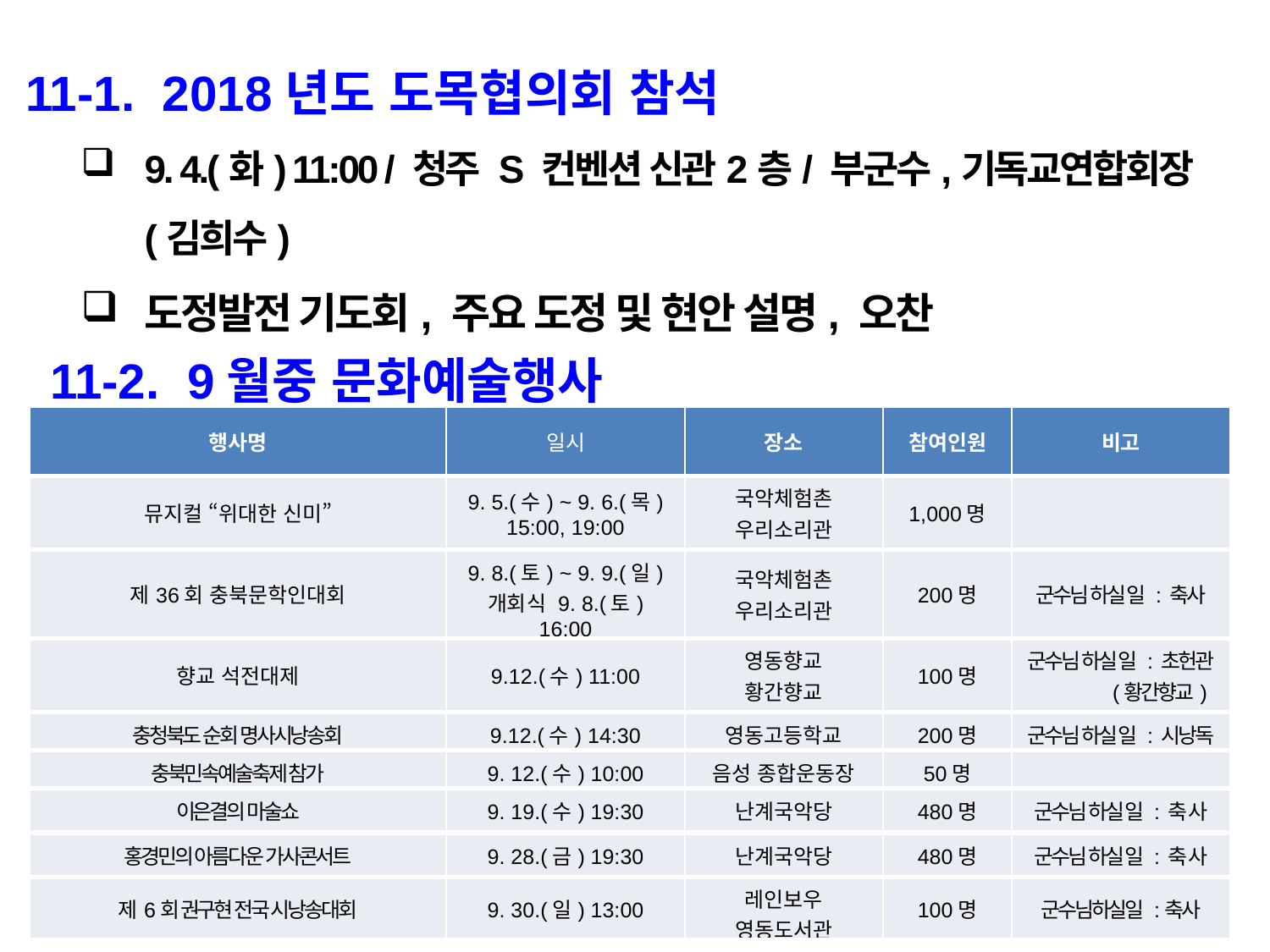

11-1.  2018년도 도목협의회 참석
9. 4.(화) 11:00 / 청주 S 컨벤션 신관2층/ 부군수,기독교연합회장(김희수)
도정발전 기도회, 주요 도정 및 현안 설명, 오찬
11-2.  9월중 문화예술행사
| 행사명 | 일시 | 장소 | 참여인원 | 비고 |
| --- | --- | --- | --- | --- |
| 뮤지컬 “위대한 신미” | 9. 5.(수) ~ 9. 6.(목) 15:00, 19:00 | 국악체험촌 우리소리관 | 1,000명 |  |
| 제36회 충북문학인대회 | 9. 8.(토) ~ 9. 9.(일) 개회식 9. 8.(토) 16:00 | 국악체험촌 우리소리관 | 200명 | 군수님 하실 일 : 축사 |
| 향교 석전대제 | 9.12.(수) 11:00 | 영동향교 황간향교 | 100명 | 군수님 하실 일 : 초헌관 (황간향교) |
| 충청북도 순회 명사시낭송회 | 9.12.(수) 14:30 | 영동고등학교 | 200명 | 군수님 하실 일 : 시낭독 |
| 충북민속예술축제 참가 | 9. 12.(수) 10:00 | 음성 종합운동장 | 50명 |  |
| 이은결의 마술쇼 | 9. 19.(수) 19:30 | 난계국악당 | 480명 | 군수님 하실 일 : 축 사 |
| 홍경민의 아름다운 가사콘서트 | 9. 28.(금) 19:30 | 난계국악당 | 480명 | 군수님 하실 일 : 축 사 |
| 제6회 권구현 전국 시낭송대회 | 9. 30.(일) 13:00 | 레인보우 영동도서관 | 100명 | 군수님하실일 :축사 |